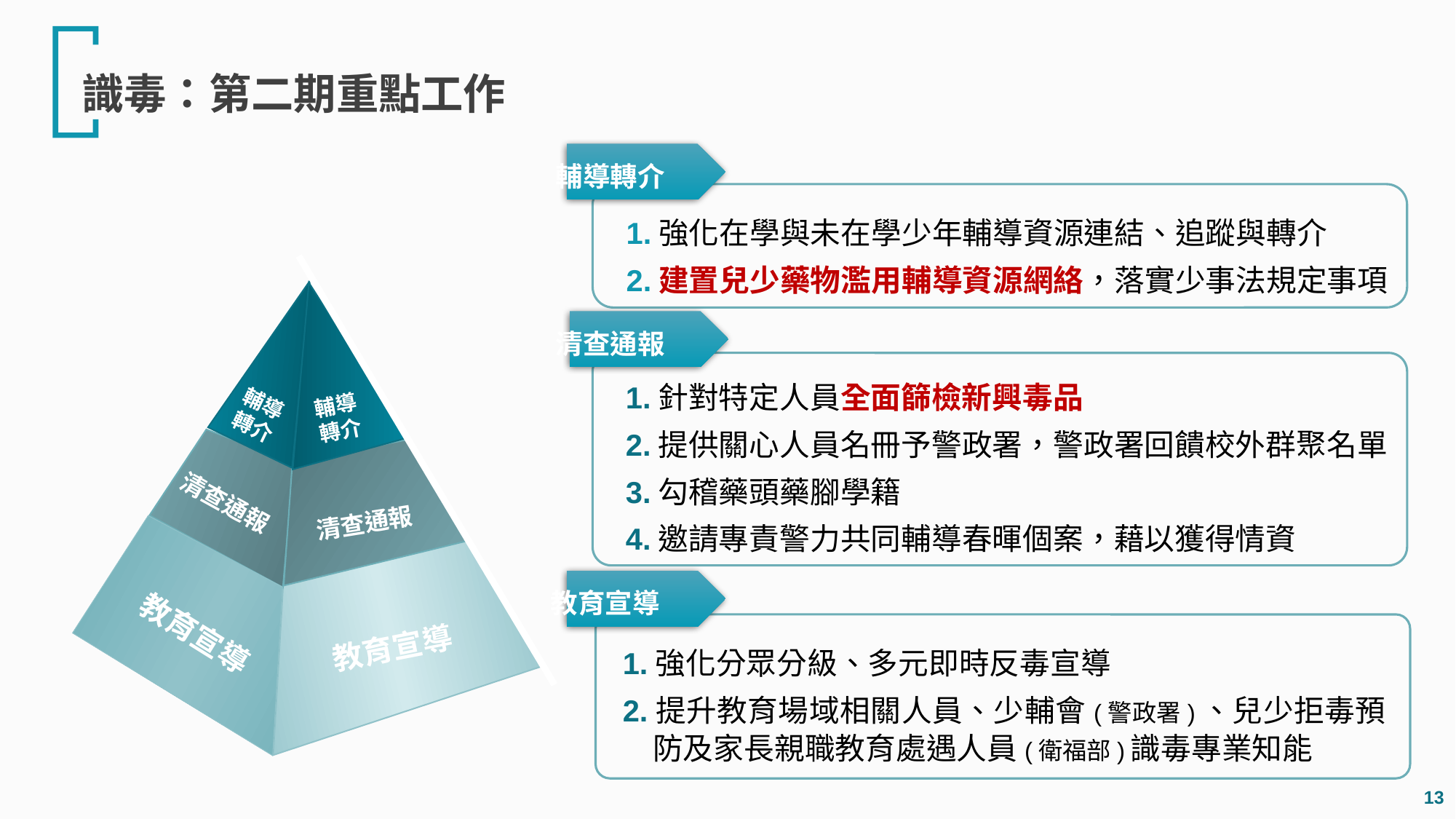

識毒：第二期重點工作

輔導轉介

1.強化在學與未在學少年輔導資源連結、追蹤與轉介
2.建置兒少藥物濫用輔導資源網絡，落實少事法規定事項

清查通報

1.針對特定人員全面篩檢新興毒品
2.提供關心人員名冊予警政署，警政署回饋校外群聚名單
3.勾稽藥頭藥腳學籍
4.邀請專責警力共同輔導春暉個案，藉以獲得情資

教育宣導

1.強化分眾分級、多元即時反毒宣導
2.提升教育場域相關人員、少輔會(警政署)、兒少拒毒預防及家長親職教育處遇人員(衛福部)識毒專業知能

輔導
轉介
輔導
轉介

清查通報
清查通報

教育宣導
教育宣導
13